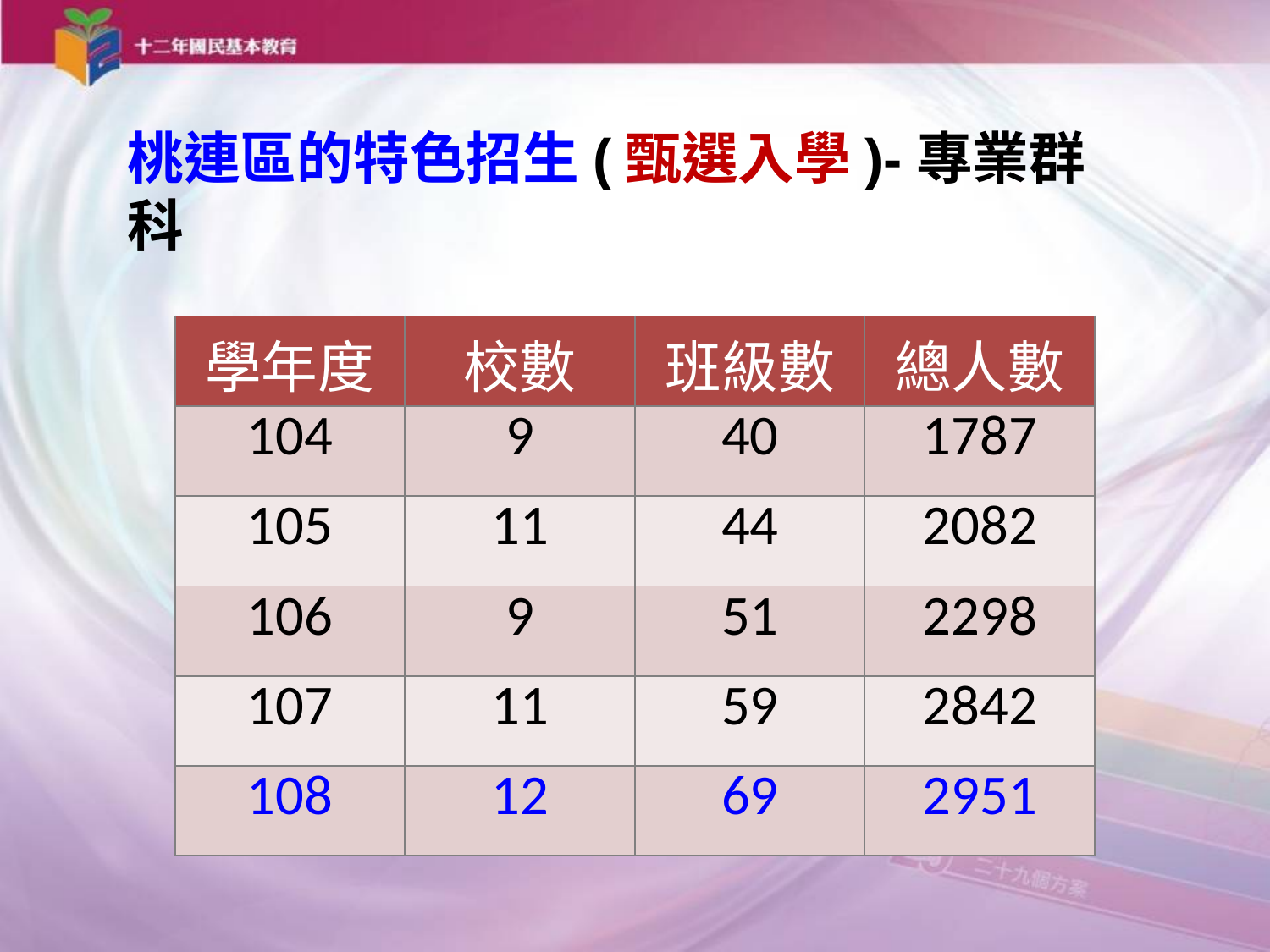

桃連區的特色招生(甄選入學)-專業群科
| 學年度 | 校數 | 班級數 | 總人數 |
| --- | --- | --- | --- |
| 104 | 9 | 40 | 1787 |
| 105 | 11 | 44 | 2082 |
| 106 | 9 | 51 | 2298 |
| 107 | 11 | 59 | 2842 |
| 108 | 12 | 69 | 2951 |